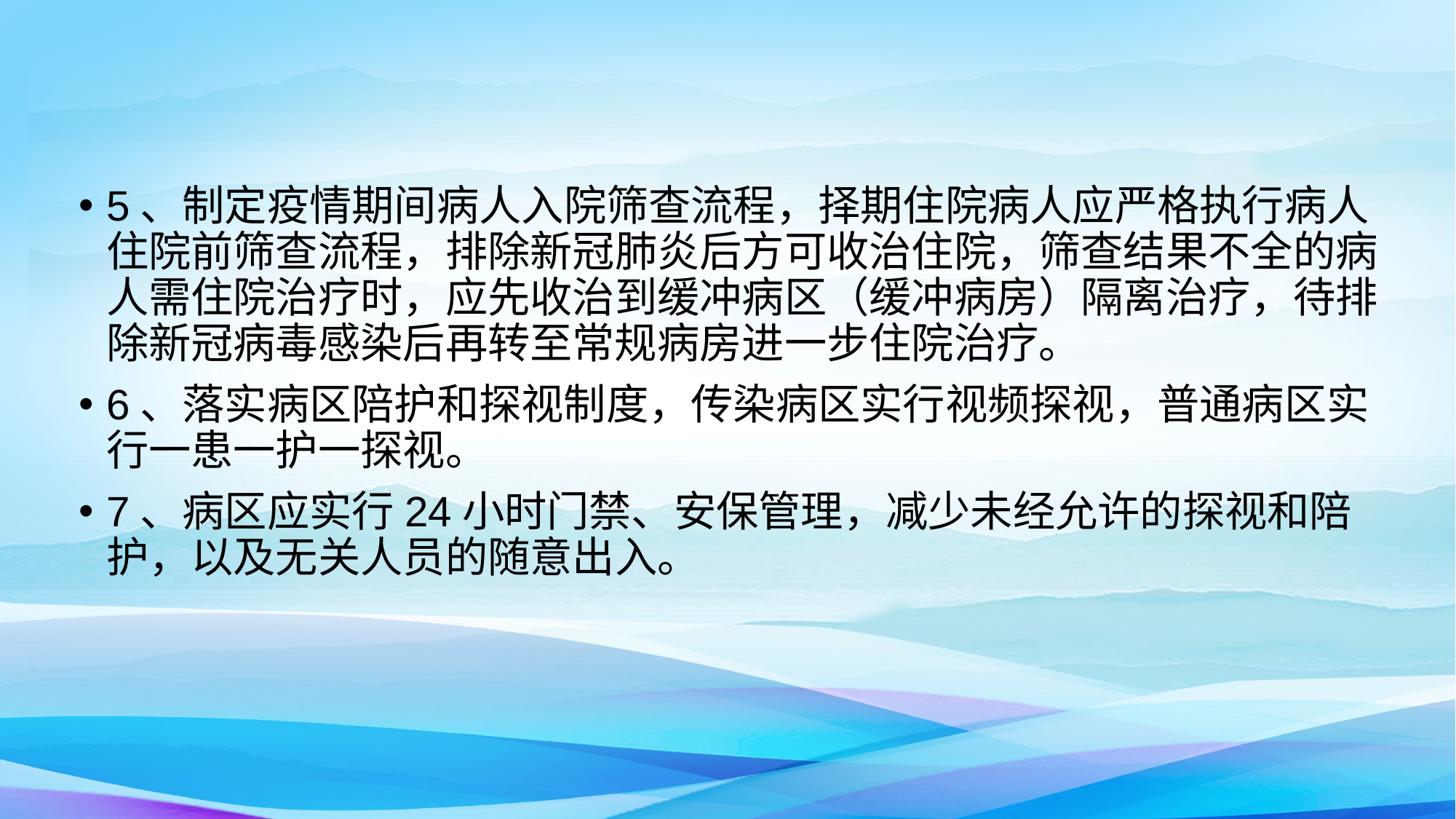

5、制定疫情期间病人入院筛查流程，择期住院病人应严格执行病人住院前筛查流程，排除新冠肺炎后方可收治住院，筛查结果不全的病人需住院治疗时，应先收治到缓冲病区（缓冲病房）隔离治疗，待排除新冠病毒感染后再转至常规病房进一步住院治疗。
6、落实病区陪护和探视制度，传染病区实行视频探视，普通病区实行一患一护一探视。
7、病区应实行24小时门禁、安保管理，减少未经允许的探视和陪护，以及无关人员的随意出入。